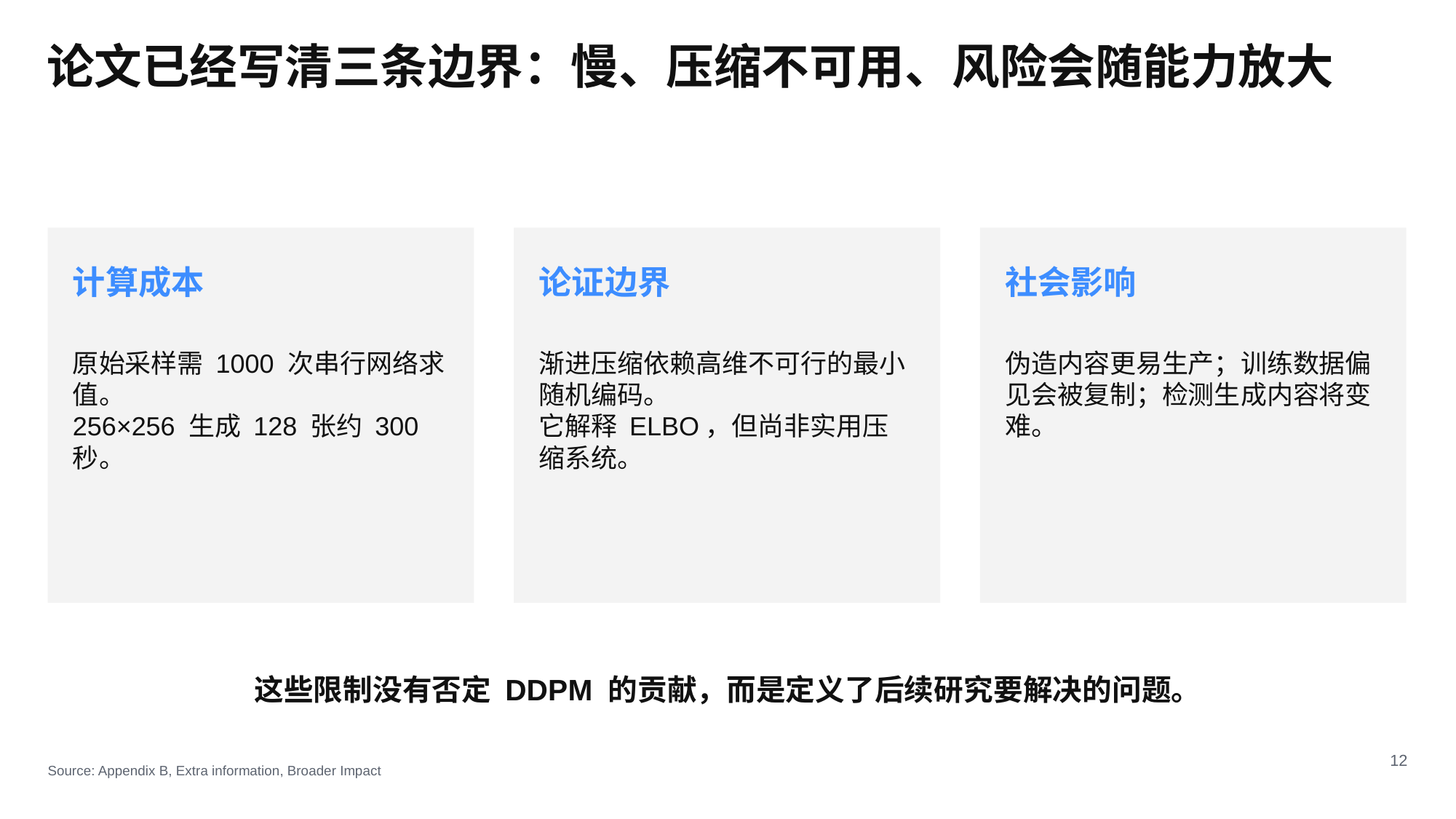

论文已经写清三条边界：慢、压缩不可用、风险会随能力放大

计算成本
论证边界
社会影响
原始采样需 1000 次串行网络求值。
256×256 生成 128 张约 300 秒。
渐进压缩依赖高维不可行的最小随机编码。
它解释 ELBO，但尚非实用压缩系统。
伪造内容更易生产；训练数据偏见会被复制；检测生成内容将变难。
这些限制没有否定 DDPM 的贡献，而是定义了后续研究要解决的问题。
12
Source: Appendix B, Extra information, Broader Impact